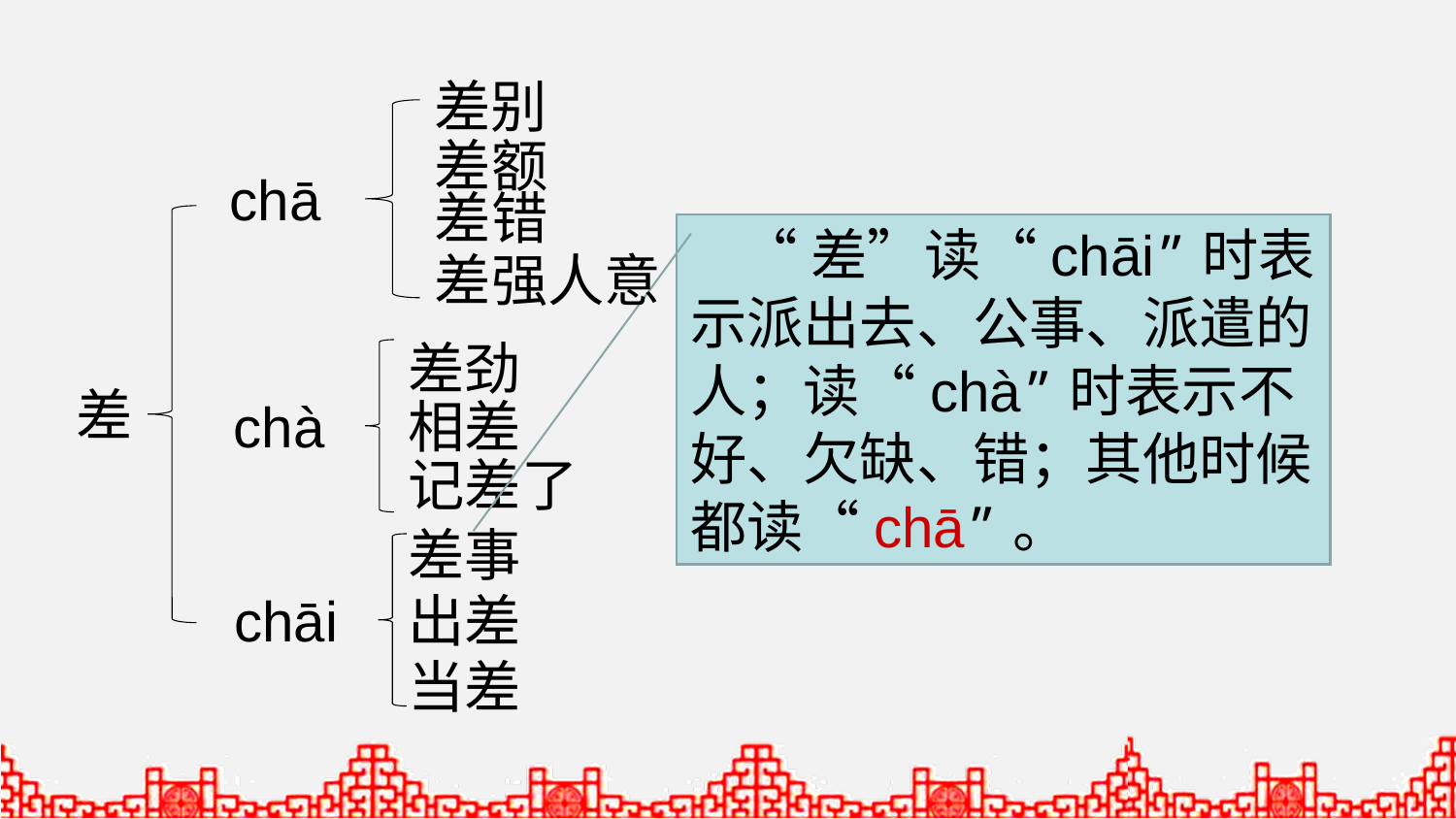

差别

差额
chā
差错

    “差”读“chāi”时表示派出去、公事、派遣的人；读“chà”时表示不好、欠缺、错；其他时候都读“chā”。
差强人意
差劲

差
chà
相差
记差了
差事

chāi
出差
当差